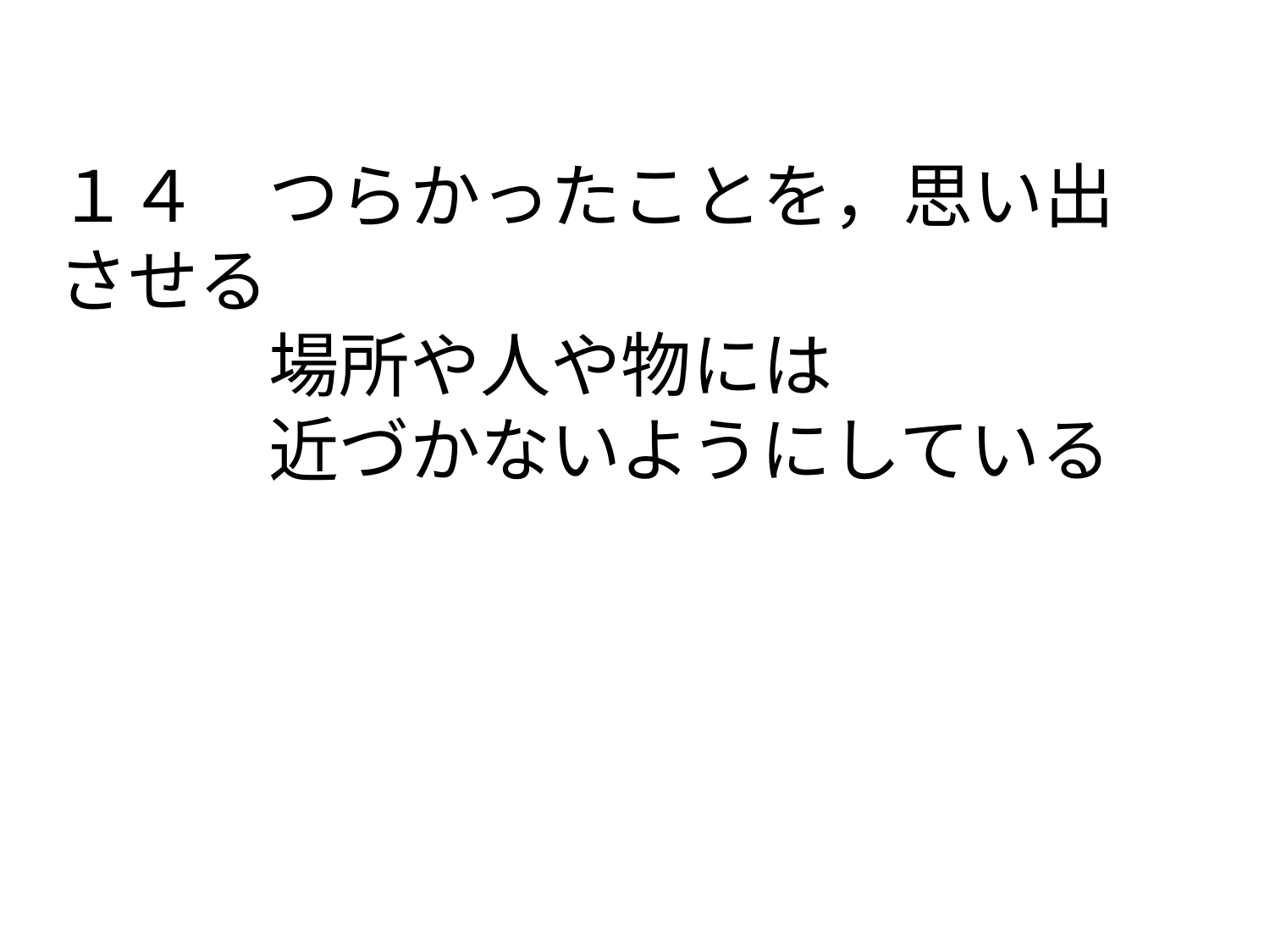

# １４　つらかったことを，思い出させる　　　　　 　　　場所や人や物には　　　　 　　　近づかないようにしている